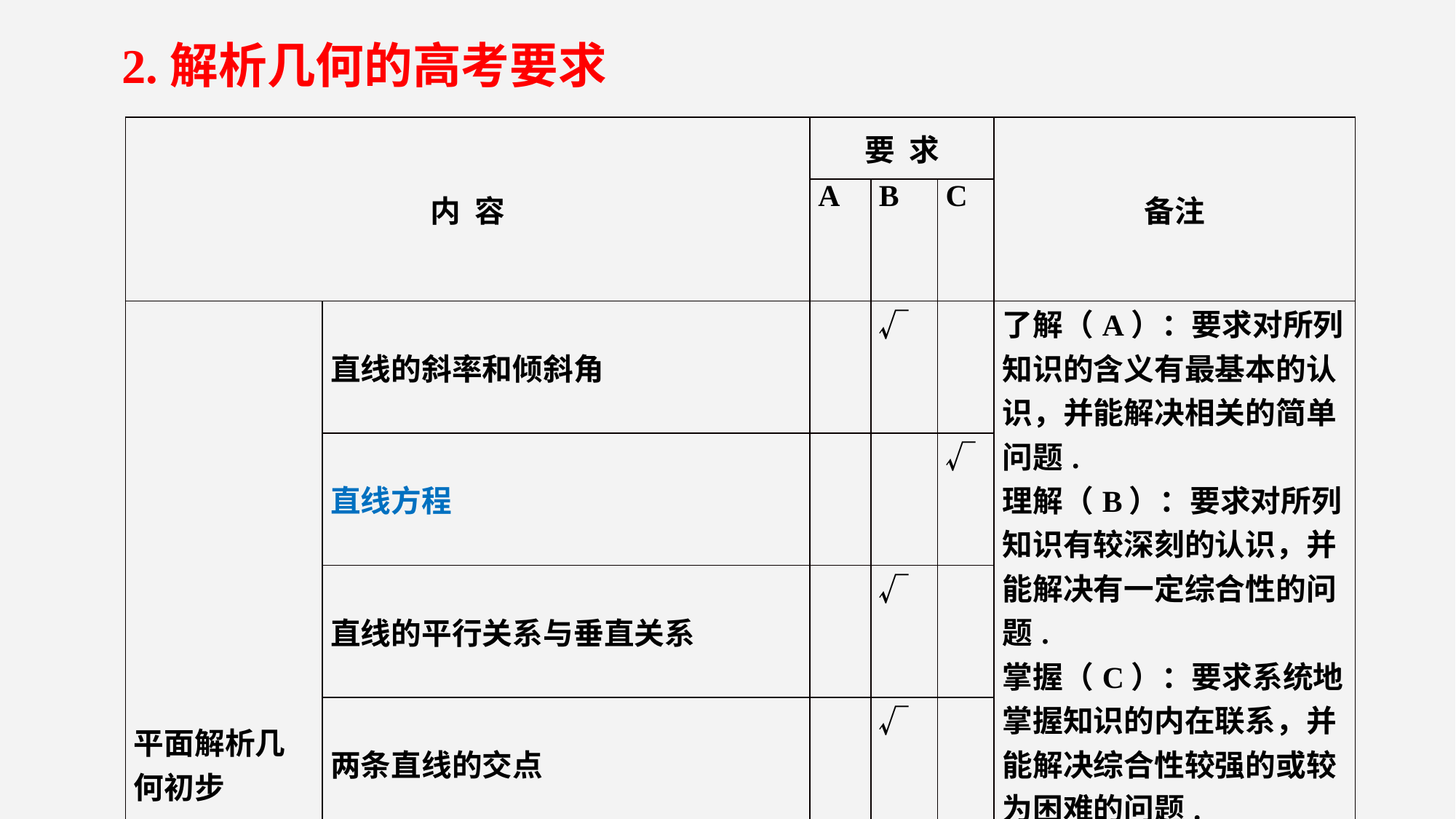

2.解析几何的高考要求
| 内 容 |  | 要 求 |  |  | 备注 |
| --- | --- | --- | --- | --- | --- |
|  |  | A | B | C |  |
| 平面解析几何初步 | 直线的斜率和倾斜角 |  | √ |  | 了解（A）：要求对所列知识的含义有最基本的认识，并能解决相关的简单问题. 理解（B）：要求对所列知识有较深刻的认识，并能解决有一定综合性的问题. 掌握（C）：要求系统地掌握知识的内在联系，并能解决综合性较强的或较为困难的问题. |
|  | 直线方程 |  |  | √ |  |
|  | 直线的平行关系与垂直关系 |  | √ |  |  |
|  | 两条直线的交点 |  | √ |  |  |
|  | 两点间的距离、点到直线的距离 |  | √ |  |  |
|  | 圆的标准方程与一般方程 |  |  | √ |  |
|  | 直线与圆、圆与圆的位置关系 |  | √ |  |  |
| 圆锥曲线与方程 | 中心在坐标原点的椭圆的标准方程与几何性质 |  | √ |  |  |
|  | 中心在坐标原点的双曲线的标准方程与几何性质 | √ |  |  |  |
|  | 顶点在坐标原点的抛物线的标准方程与几何性质 | √ |  |  |  |